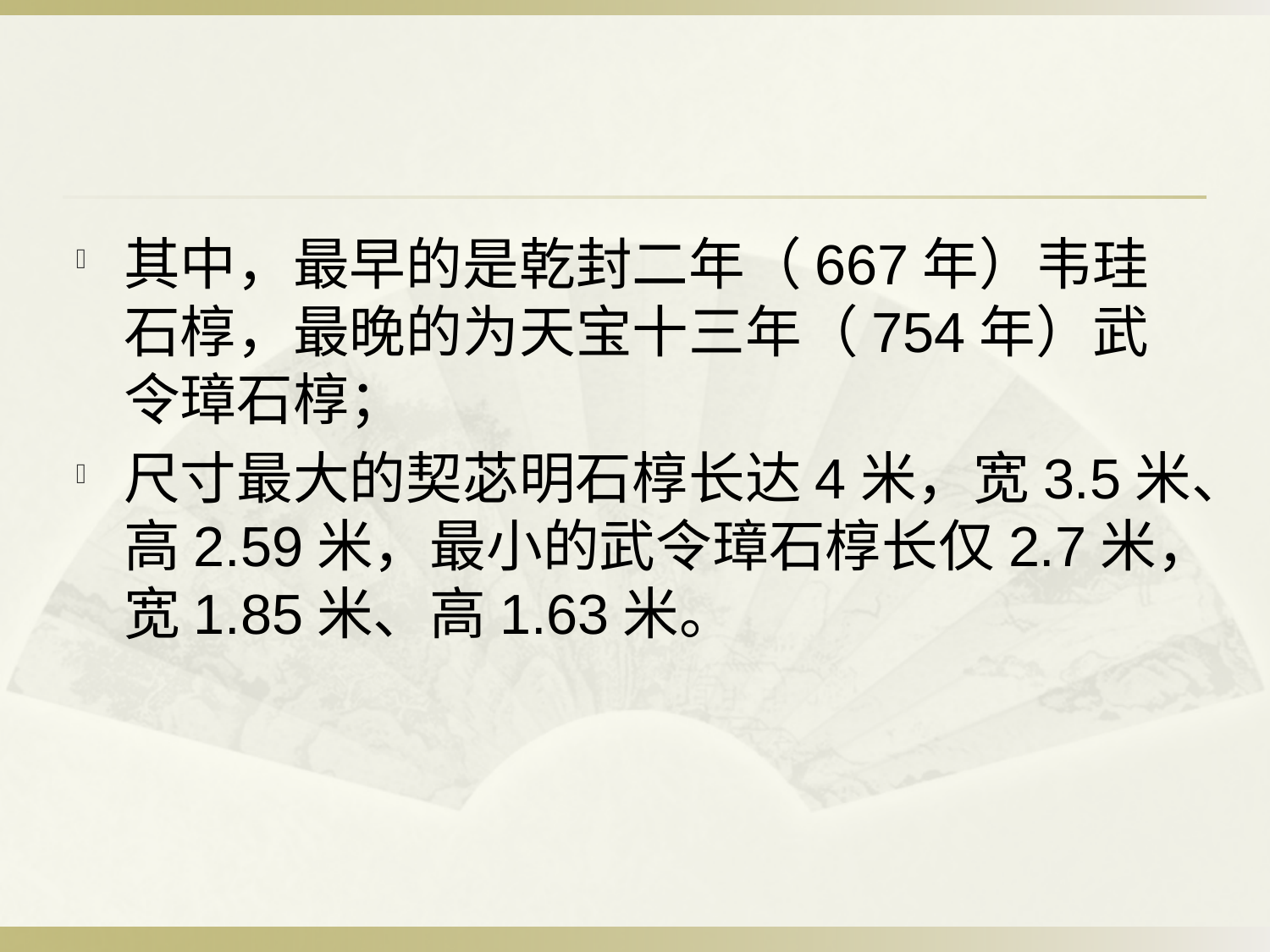

#
其中，最早的是乾封二年（667年）韦珪石椁，最晚的为天宝十三年（754年）武令璋石椁；
尺寸最大的契苾明石椁长达4米，宽3.5米、高2.59米，最小的武令璋石椁长仅2.7米，宽1.85米、高1.63米。